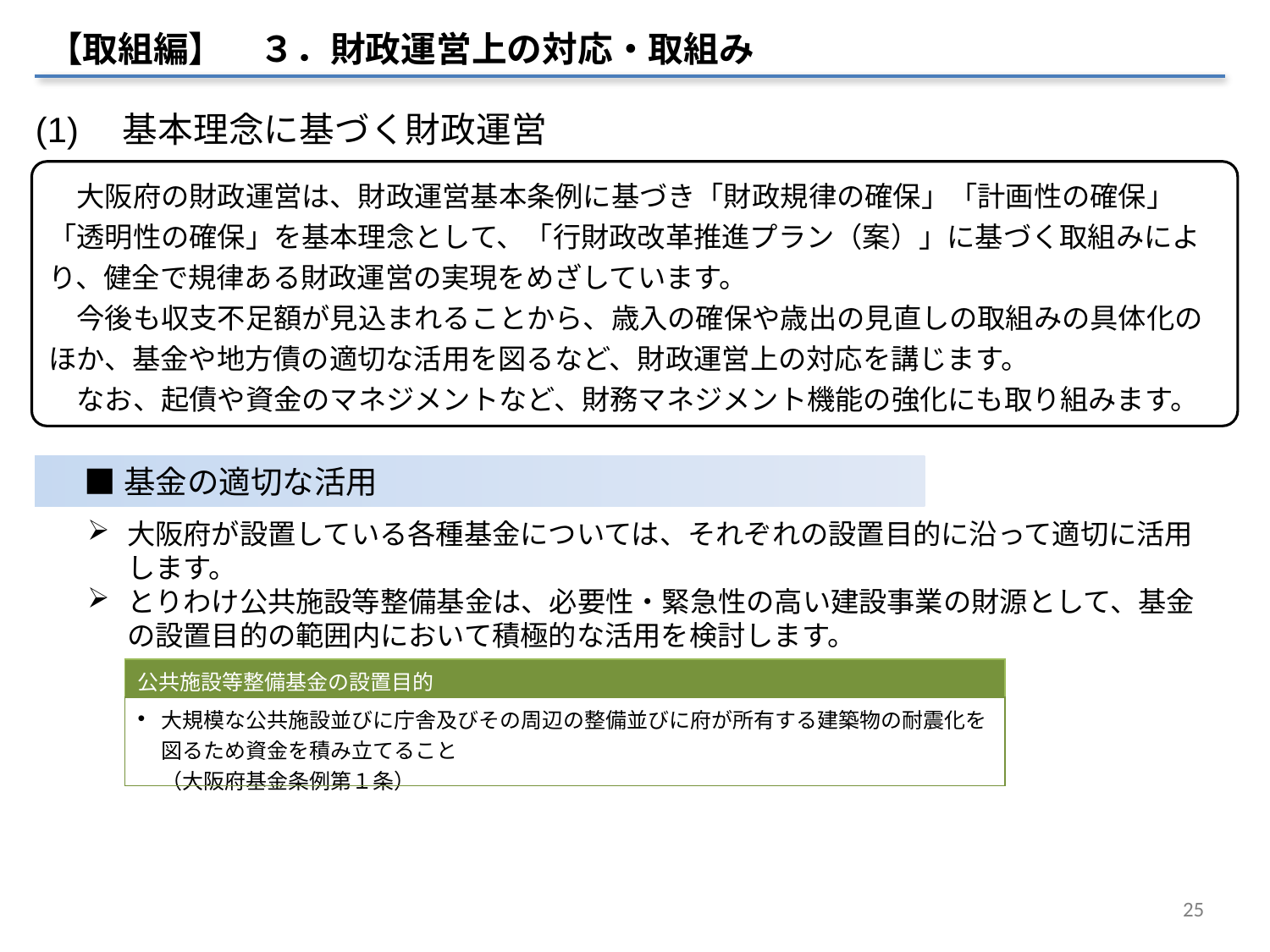

【取組編】　３．財政運営上の対応・取組み
(1)　基本理念に基づく財政運営
　大阪府の財政運営は、財政運営基本条例に基づき「財政規律の確保」「計画性の確保」「透明性の確保」を基本理念として、「行財政改革推進プラン（案）」に基づく取組みにより、健全で規律ある財政運営の実現をめざしています。
　今後も収支不足額が見込まれることから、歳入の確保や歳出の見直しの取組みの具体化のほか、基金や地方債の適切な活用を図るなど、財政運営上の対応を講じます。
　なお、起債や資金のマネジメントなど、財務マネジメント機能の強化にも取り組みます。
■基金の適切な活用
大阪府が設置している各種基金については、それぞれの設置目的に沿って適切に活用します。
とりわけ公共施設等整備基金は、必要性・緊急性の高い建設事業の財源として、基金の設置目的の範囲内において積極的な活用を検討します。
| 公共施設等整備基金の設置目的 |
| --- |
| 大規模な公共施設並びに庁舎及びその周辺の整備並びに府が所有する建築物の耐震化を図るため資金を積み立てること （大阪府基金条例第１条） |
25